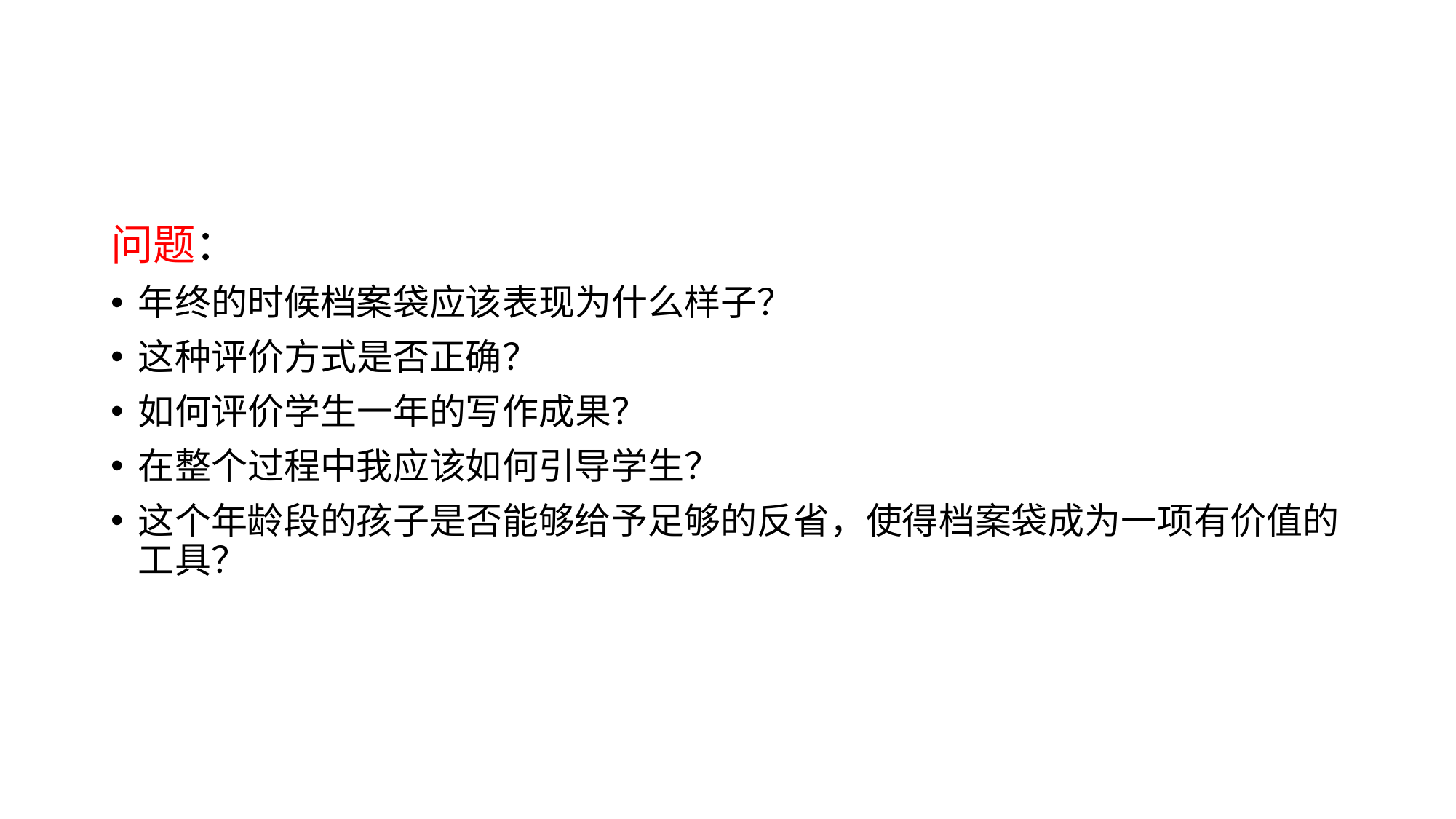

问题：
年终的时候档案袋应该表现为什么样子？
这种评价方式是否正确？
如何评价学生一年的写作成果？
在整个过程中我应该如何引导学生？
这个年龄段的孩子是否能够给予足够的反省，使得档案袋成为一项有价值的工具？